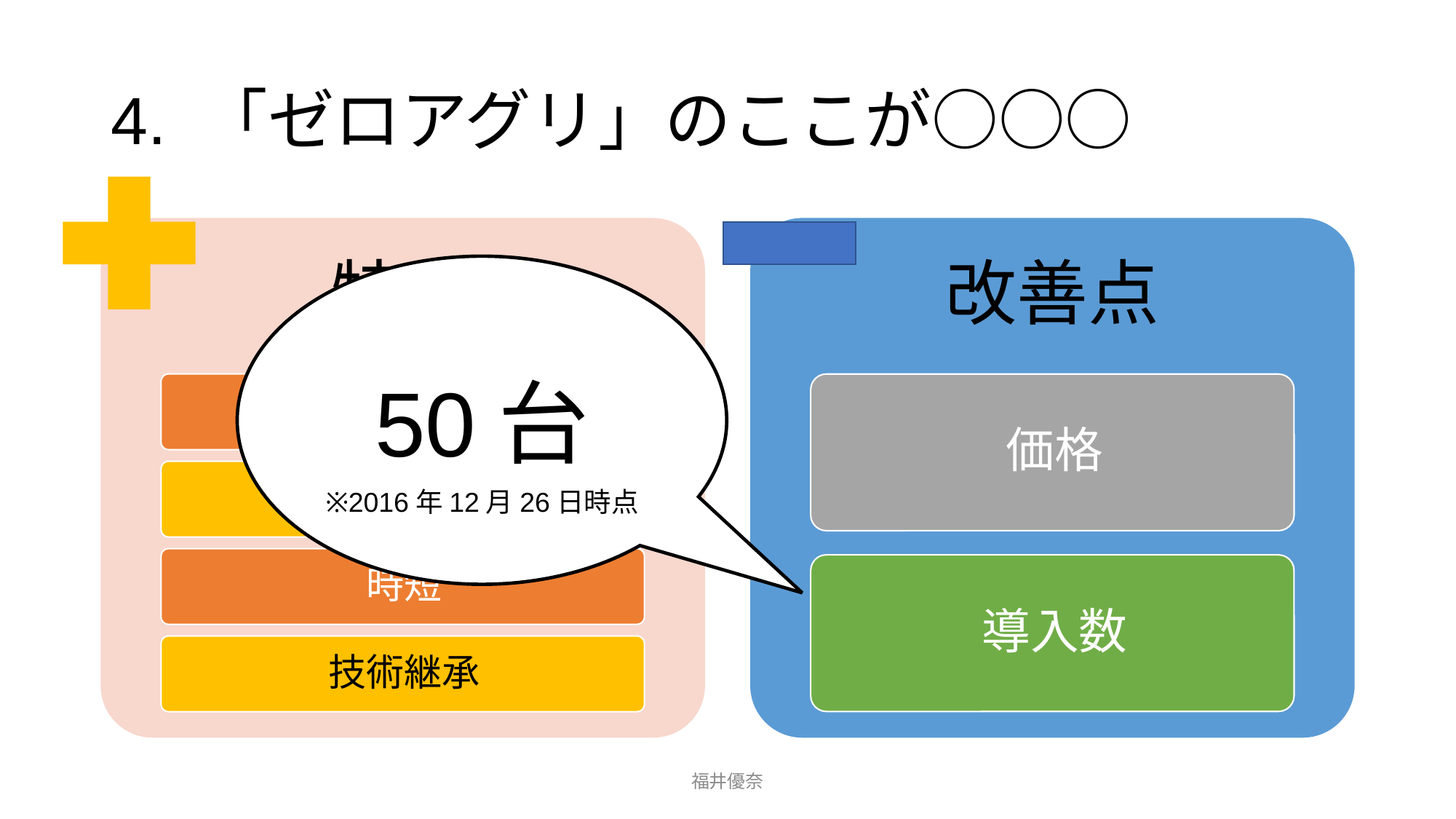

# 4. 「ゼロアグリ」のここが○○○

特長
休日
収穫量
時短
技術継承
改善点
価格
導入数
50台
※2016年12月26日時点
福井優奈